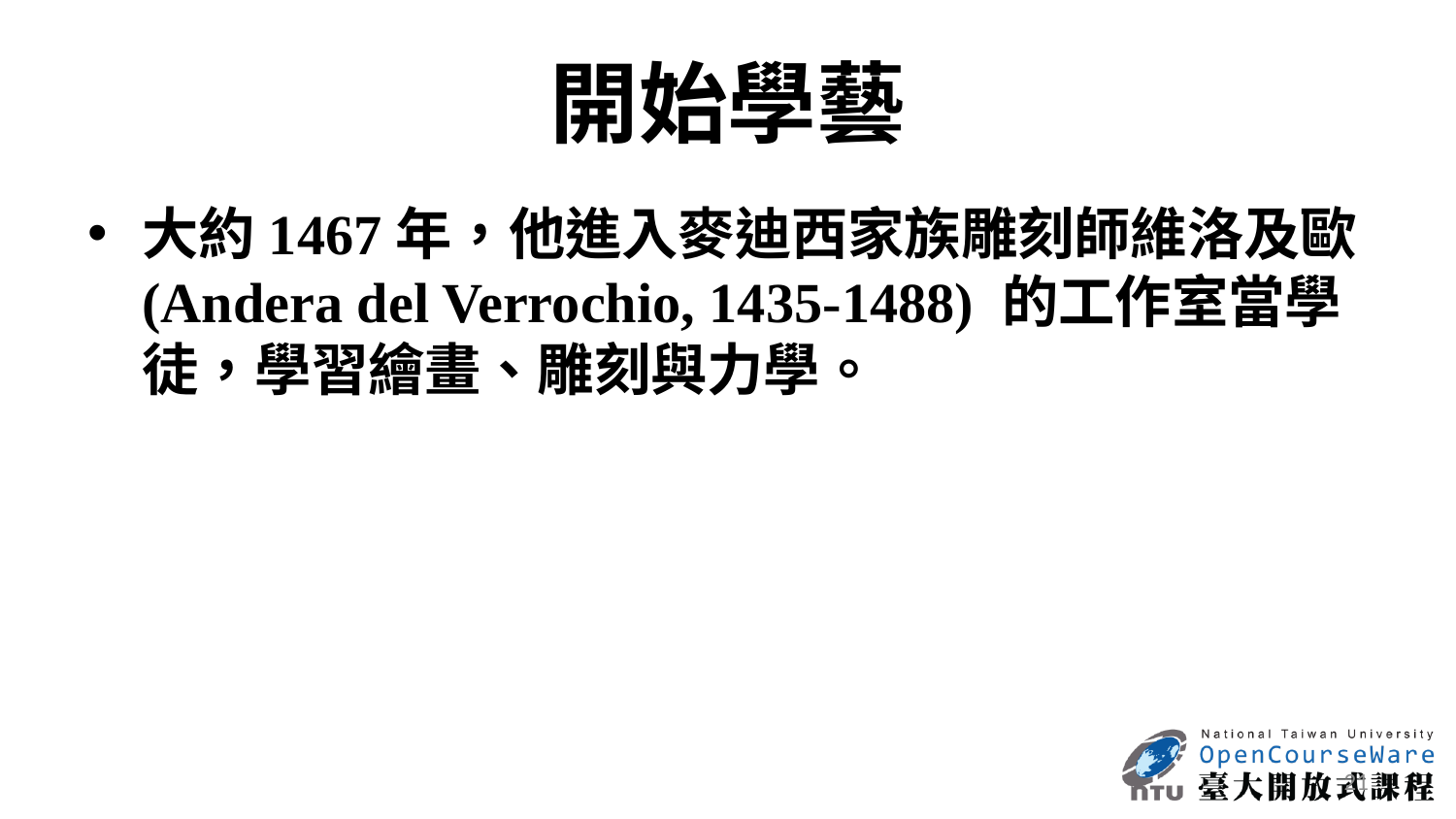

# 開始學藝
大約1467年，他進入麥迪西家族雕刻師維洛及歐 (Andera del Verrochio, 1435-1488) 的工作室當學徒，學習繪畫、雕刻與力學。
21